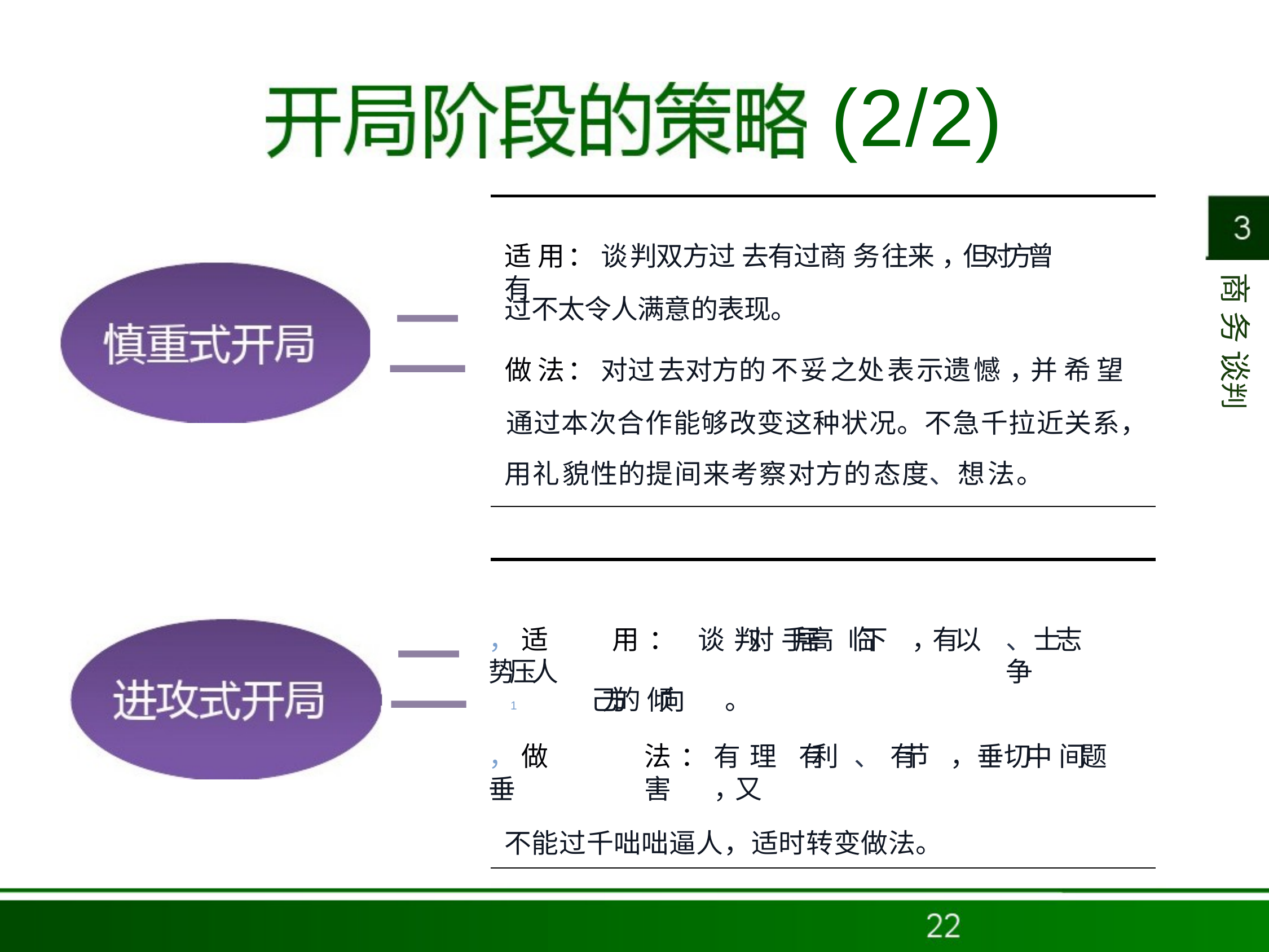

# (2/2)

适 用： 谈判双方过 去有过商 务往来 ，但对方曾	有

商 务 谈判
二
过不太令人满意的表现。
做 法： 对过去对方的不妥之处表示遗憾 ，并 希 望
通过本次合作能够改变这种状况。不急千拉近关系， 用礼貌性的提间来考察对方的态度、想法。

二 1	己方的	倾向	。
， 做	法 ：	有 理	有利	、 有节	，垂切中 间题垂	害	，又
不能过千咄咄逼人，适时转变做法。

， 适	用 ：	谈 判对	手居高	临下	，有以 势压人
、 士 志 争